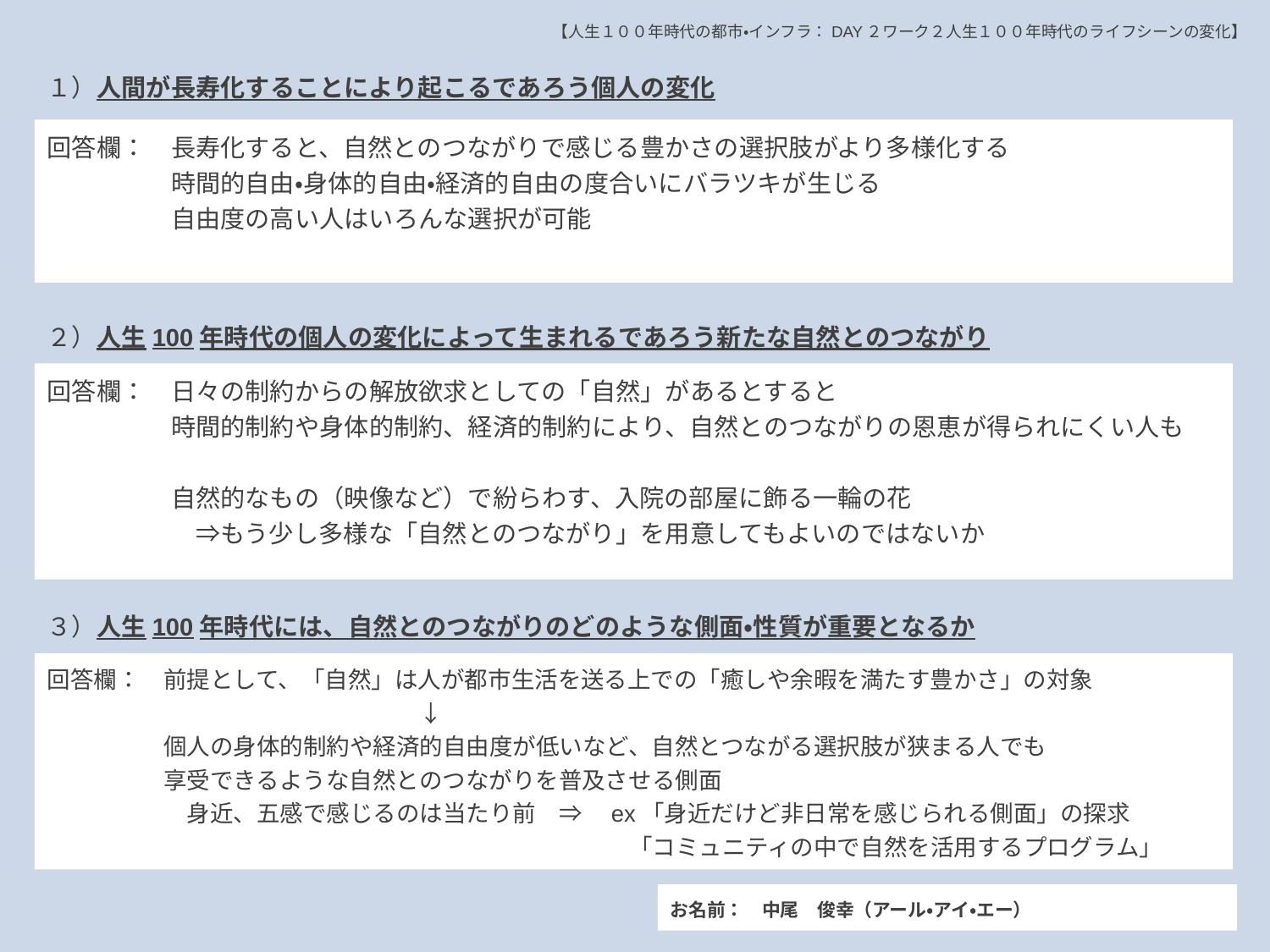

【人生１００年時代の都市・インフラ：DAY２ワーク２人生１００年時代のライフシーンの変化】
１）人間が長寿化することにより起こるであろう個人の変化
回答欄：　長寿化すると、自然とのつながりで感じる豊かさの選択肢がより多様化する
　　　　　時間的自由・身体的自由・経済的自由の度合いにバラツキが生じる
　　　　　自由度の高い人はいろんな選択が可能
２）人生100年時代の個人の変化によって生まれるであろう新たな自然とのつながり
回答欄：　日々の制約からの解放欲求としての「自然」があるとすると
　　　　　時間的制約や身体的制約、経済的制約により、自然とのつながりの恩恵が得られにくい人も

　　　　　自然的なもの（映像など）で紛らわす、入院の部屋に飾る一輪の花
　　　　　　⇒もう少し多様な「自然とのつながり」を用意してもよいのではないか
３）人生100年時代には、自然とのつながりのどのような側面・性質が重要となるか
回答欄：　前提として、「自然」は人が都市生活を送る上での「癒しや余暇を満たす豊かさ」の対象
　　　　　　　　　　　　　　　　↓
　　　　　個人の身体的制約や経済的自由度が低いなど、自然とつながる選択肢が狭まる人でも
　　　　　享受できるような自然とのつながりを普及させる側面
　　　　　　身近、五感で感じるのは当たり前　⇒　ex「身近だけど非日常を感じられる側面」の探求
　　　　　　　　　　　　　　　　　　　　　　　　　「コミュニティの中で自然を活用するプログラム」
お名前：　中尾　俊幸（アール・アイ・エー）